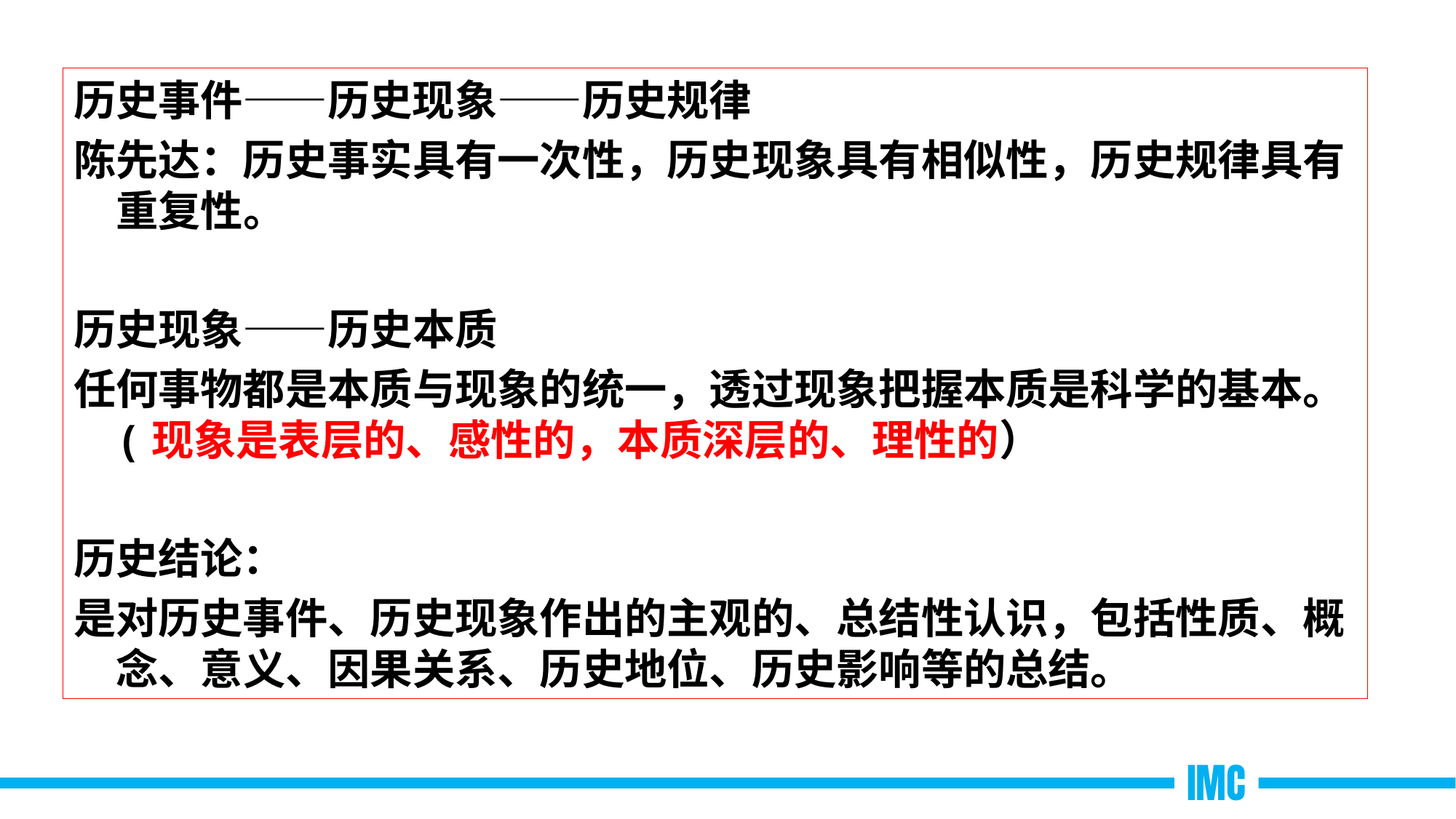

历史事件——历史现象——历史规律
陈先达：历史事实具有一次性，历史现象具有相似性，历史规律具有重复性。

历史现象——历史本质
任何事物都是本质与现象的统一，透过现象把握本质是科学的基本。 (现象是表层的、感性的，本质深层的、理性的）

历史结论：
是对历史事件、历史现象作出的主观的、总结性认识，包括性质、概念、意义、因果关系、历史地位、历史影响等的总结。